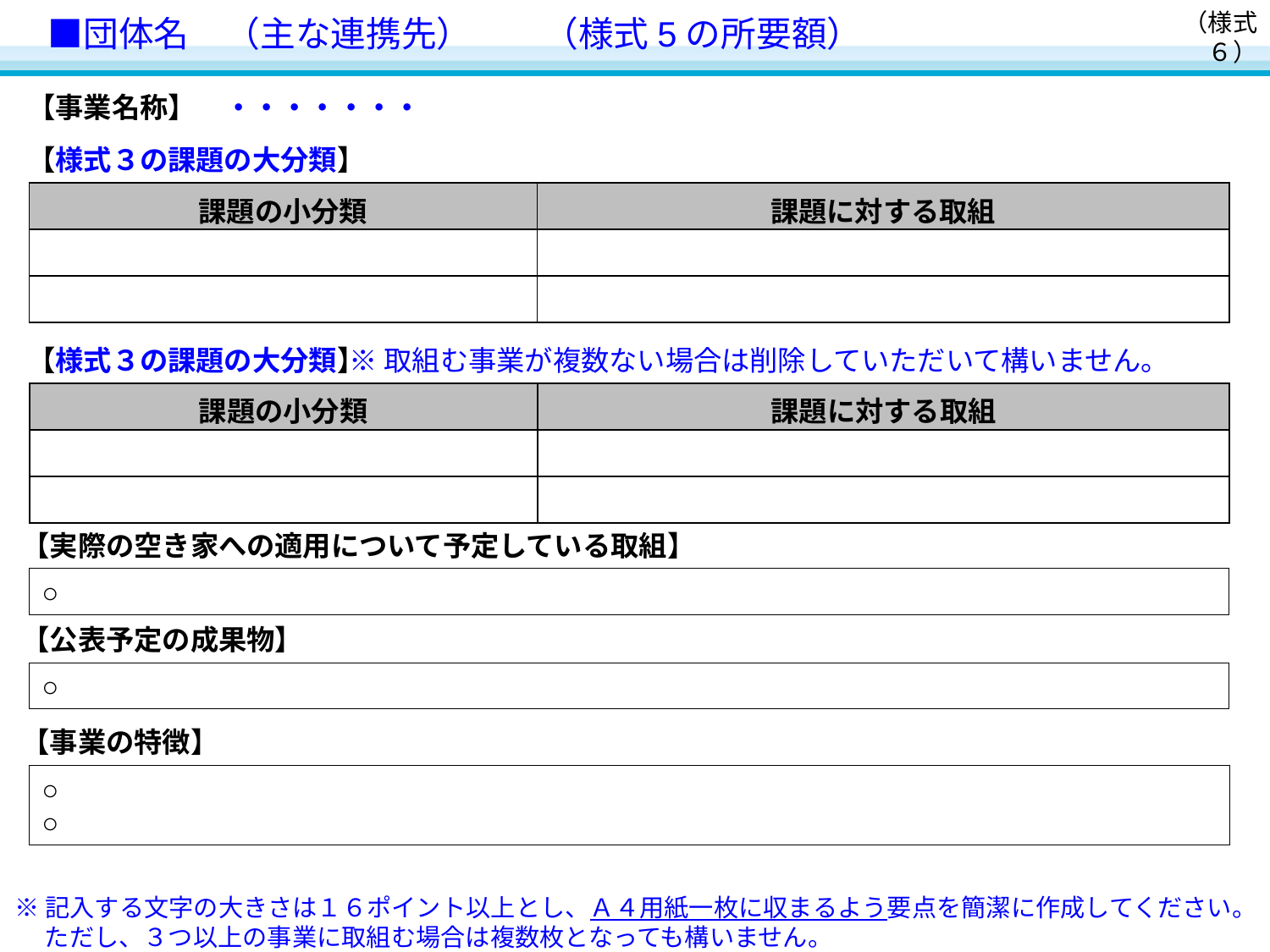

# ■団体名　（主な連携先）　　（様式5の所要額）
（様式６）
【事業名称】　・・・・・・・
【様式３の課題の大分類】
| 課題の小分類 | 課題に対する取組 |
| --- | --- |
|  |  |
|  |  |
【様式３の課題の大分類】
※取組む事業が複数ない場合は削除していただいて構いません。
| 課題の小分類 | 課題に対する取組 |
| --- | --- |
|  |  |
|  |  |
【実際の空き家への適用について予定している取組】
○
【公表予定の成果物】
○
【事業の特徴】
○
○
※記入する文字の大きさは１６ポイント以上とし、Ａ４用紙一枚に収まるよう要点を簡潔に作成してください。
　 ただし、３つ以上の事業に取組む場合は複数枚となっても構いません。
青字部分は提出の際は削除していただいてかまいません。